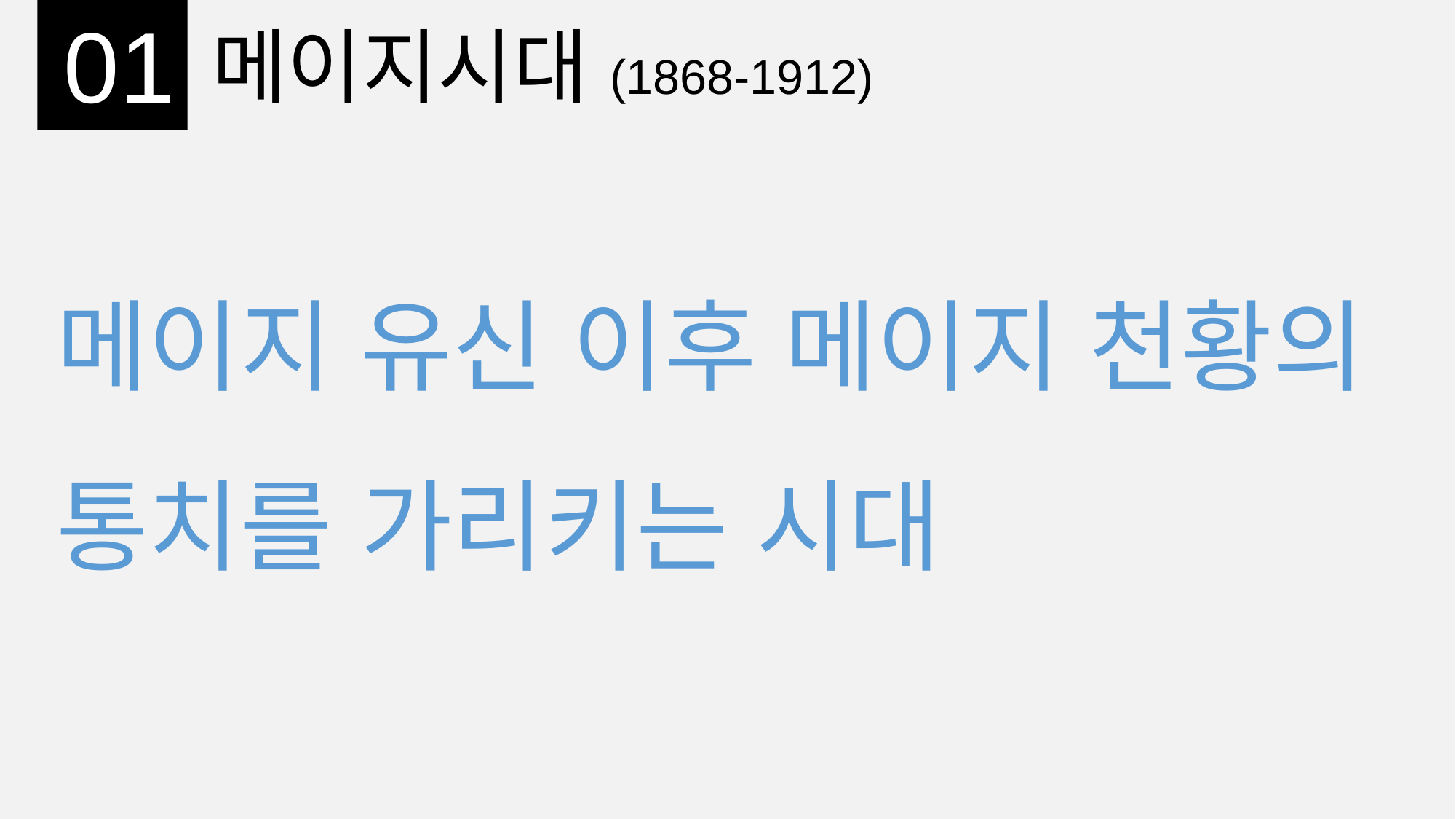

01

메이지시대
(1868-1912)
메이지 유신 이후 메이지 천황의 통치를 가리키는 시대